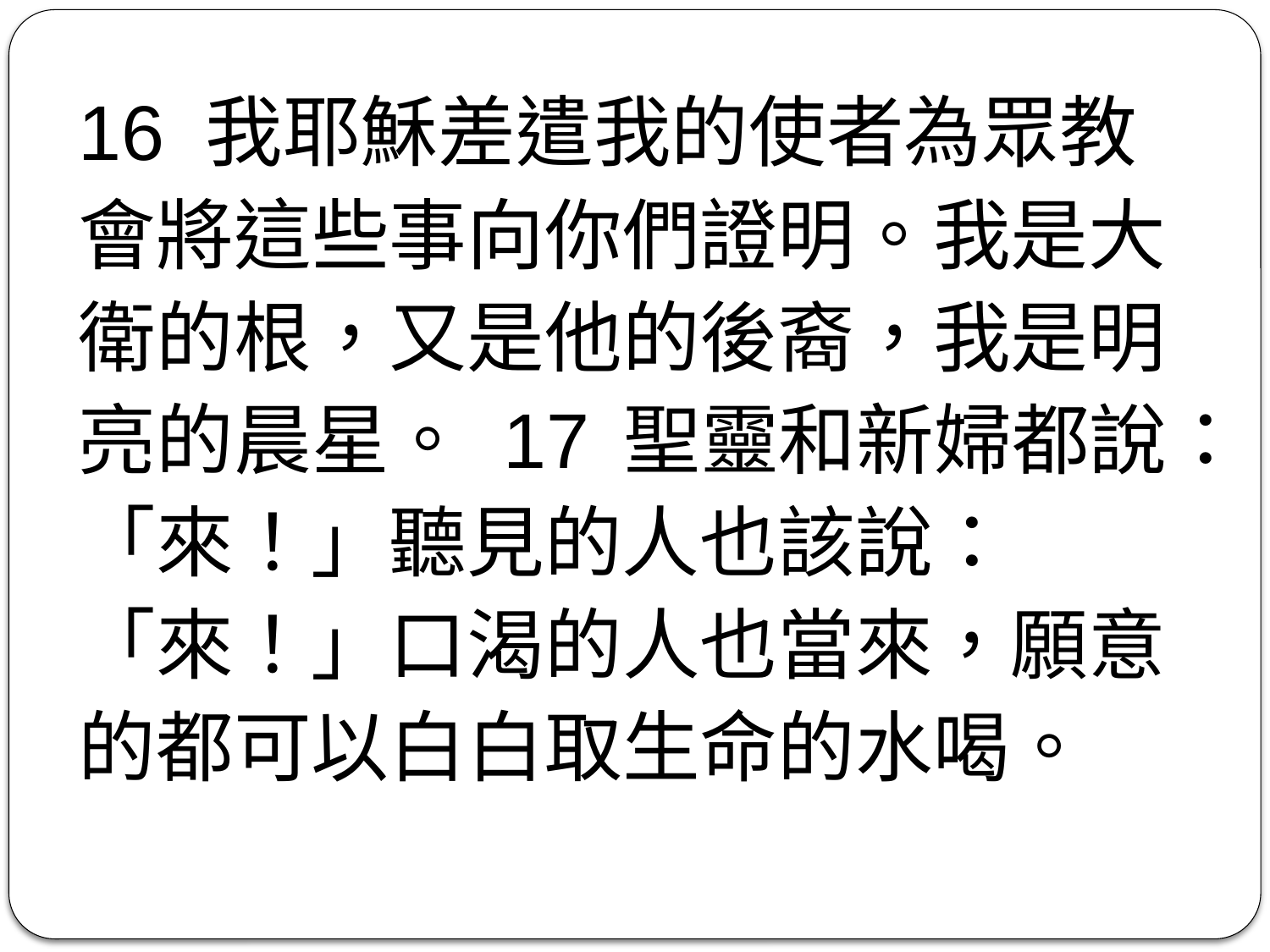

16 我耶穌差遣我的使者為眾教會將這些事向你們證明。我是大衛的根，又是他的後裔，我是明亮的晨星。 17 聖靈和新婦都說：「來！」聽見的人也該說：「來！」口渴的人也當來，願意的都可以白白取生命的水喝。